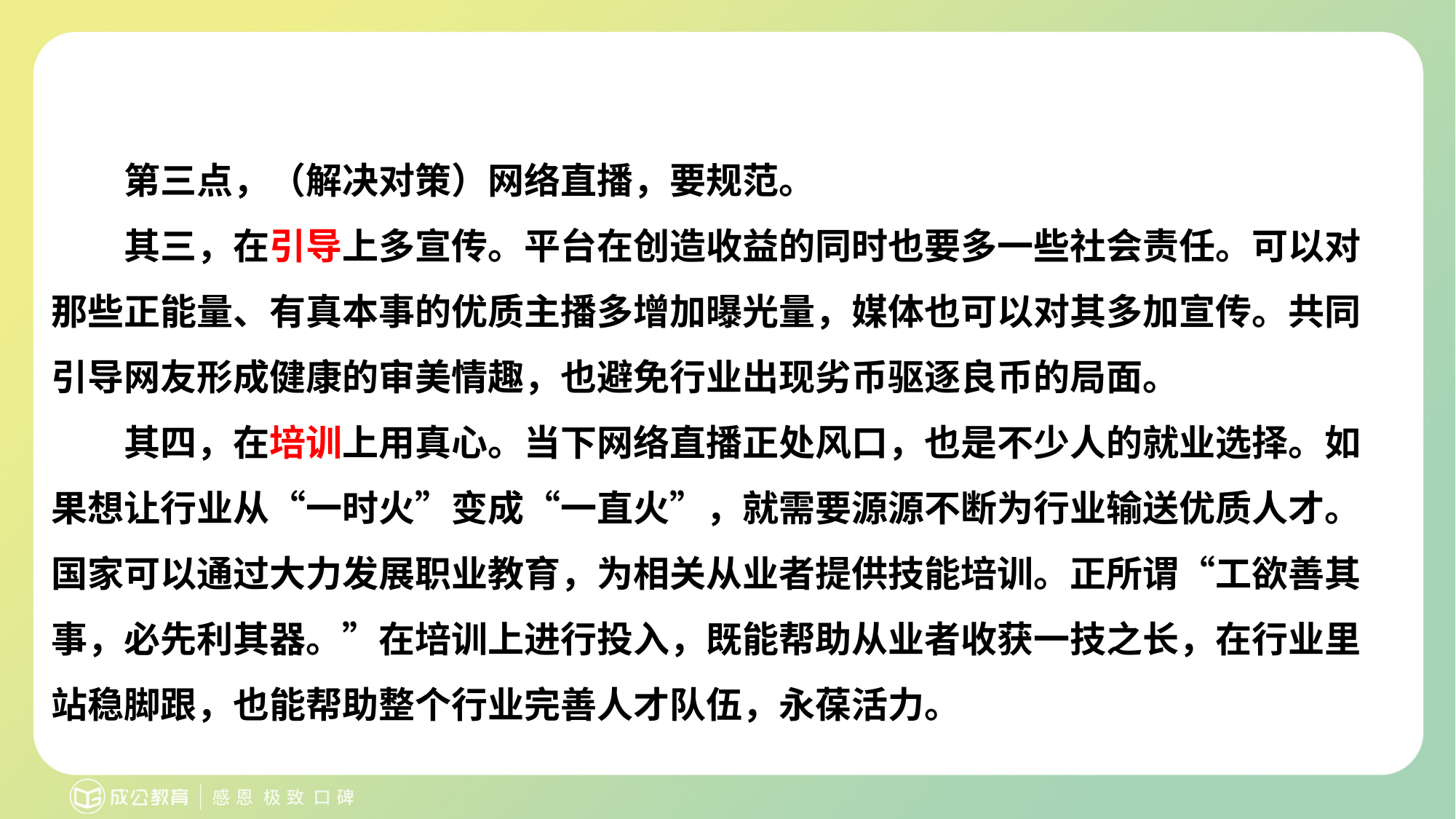

第三点，（解决对策）网络直播，要规范。
其三，在引导上多宣传。平台在创造收益的同时也要多一些社会责任。可以对那些正能量、有真本事的优质主播多增加曝光量，媒体也可以对其多加宣传。共同引导网友形成健康的审美情趣，也避免行业出现劣币驱逐良币的局面。
其四，在培训上用真心。当下网络直播正处风口，也是不少人的就业选择。如果想让行业从“一时火”变成“一直火”，就需要源源不断为行业输送优质人才。国家可以通过大力发展职业教育，为相关从业者提供技能培训。正所谓“工欲善其事，必先利其器。”在培训上进行投入，既能帮助从业者收获一技之长，在行业里站稳脚跟，也能帮助整个行业完善人才队伍，永葆活力。